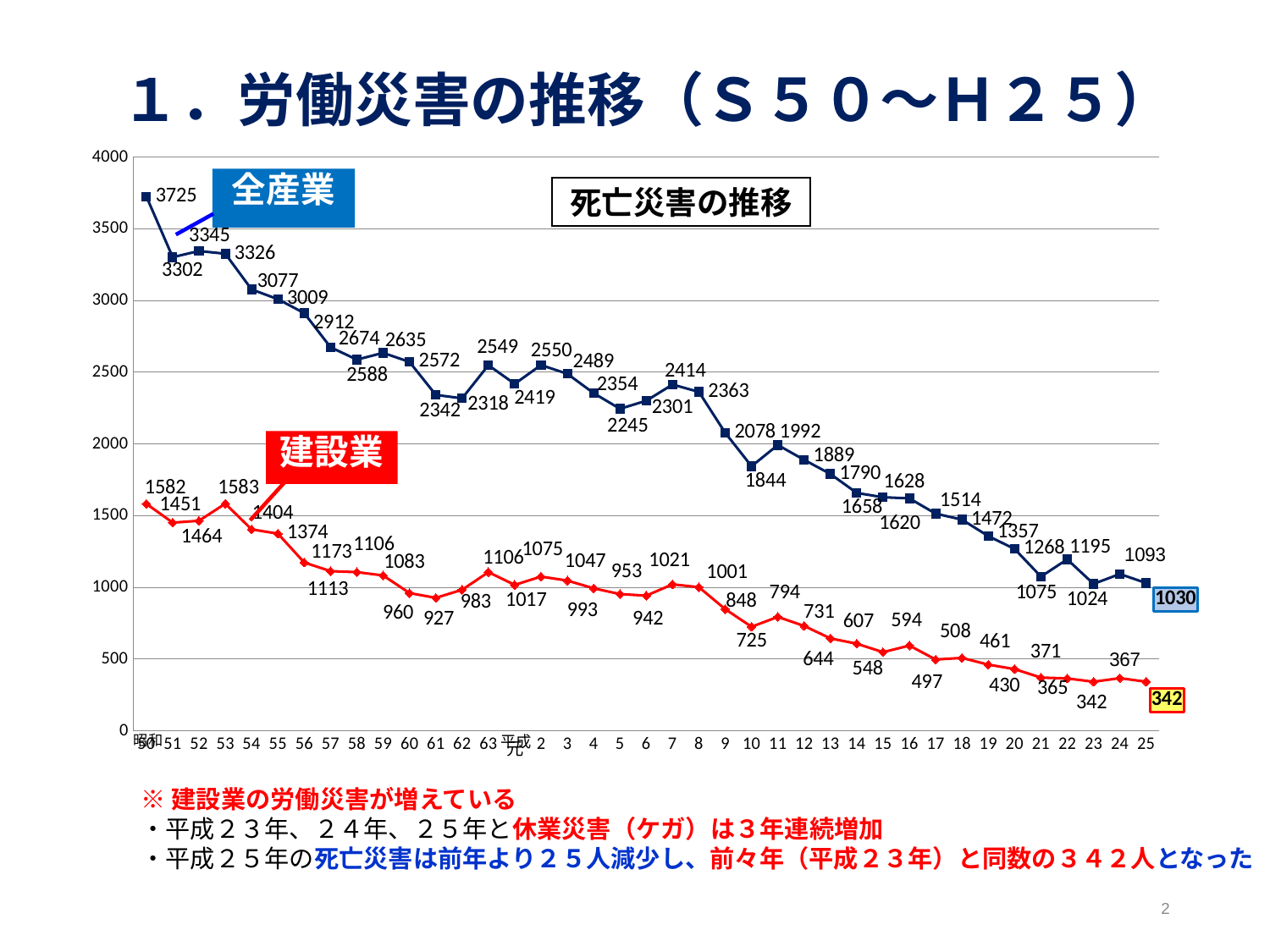

# １．労働災害の推移（Ｓ５０～Ｈ２５）

### Chart

| Category |  |  |
|---|---|---|
| 50 | 3725.0 | 1582.0 |
| 51 | 3302.0 | 1451.0 |
| 52 | 3345.0 | 1464.0 |
| 53 | 3326.0 | 1583.0 |
| 54 | 3077.0 | 1404.0 |
| 55 | 3009.0 | 1374.0 |
| 56 | 2912.0 | 1173.0 |
| 57 | 2674.0 | 1113.0 |
| 58 | 2588.0 | 1106.0 |
| 59 | 2635.0 | 1083.0 |
| 60 | 2572.0 | 960.0 |
| 61 | 2342.0 | 927.0 |
| 62 | 2318.0 | 983.0 |
| 63 | 2549.0 | 1106.0 |
| 元 | 2419.0 | 1017.0 |
| 2 | 2550.0 | 1075.0 |
| 3 | 2489.0 | 1047.0 |
| 4 | 2354.0 | 993.0 |
| 5 | 2245.0 | 953.0 |
| 6 | 2301.0 | 942.0 |
| 7 | 2414.0 | 1021.0 |
| 8 | 2363.0 | 1001.0 |
| 9 | 2078.0 | 848.0 |
| 10 | 1844.0 | 725.0 |
| 11 | 1992.0 | 794.0 |
| 12 | 1889.0 | 731.0 |
| 13 | 1790.0 | 644.0 |
| 14 | 1658.0 | 607.0 |
| 15 | 1628.0 | 548.0 |
| 16 | 1620.0 | 594.0 |
| 17 | 1514.0 | 497.0 |
| 18 | 1472.0 | 508.0 |
| 19 | 1357.0 | 461.0 |
| 20 | 1268.0 | 430.0 |
| 21 | 1075.0 | 371.0 |
| 22 | 1195.0 | 365.0 |
| 23 | 1024.0 | 342.0 |
| 24 | 1093.0 | 367.0 |
| 25 | 1030.0 | 342.0 |
死亡災害の推移
昭和
※建設業の労働災害が増えている
・平成２３年、２４年、２５年と休業災害（ケガ）は３年連続増加
・平成２５年の死亡災害は前年より２５人減少し、前々年（平成２３年）と同数の３４２人となった
2